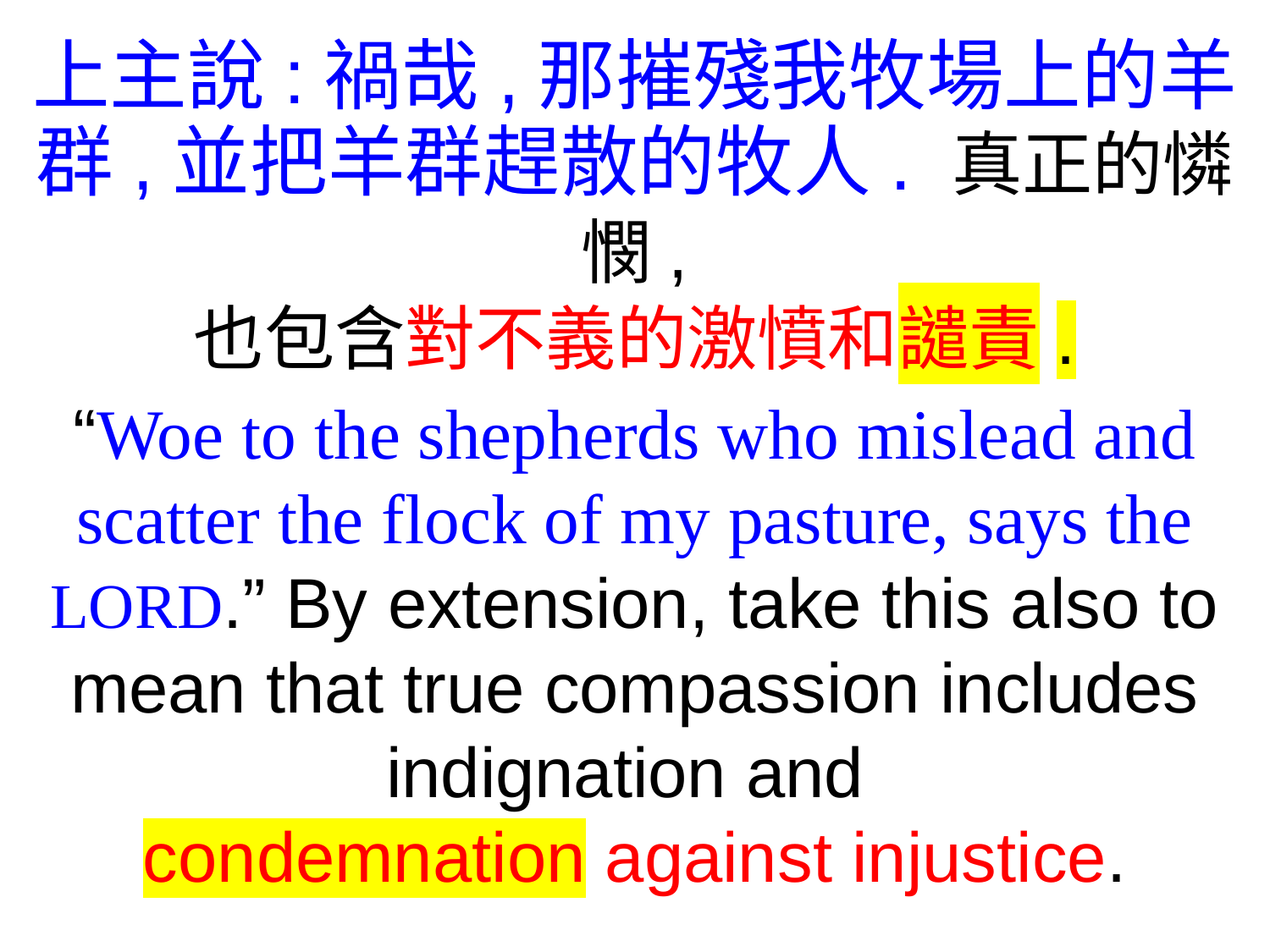

上主說:禍哉,那摧殘我牧場上的羊群,並把羊群趕散的牧人. 真正的憐憫,
也包含對不義的激憤和譴責.
“Woe to the shepherds who mislead and scatter the flock of my pasture, says the LORD.” By extension, take this also to mean that true compassion includes indignation and
condemnation against injustice.